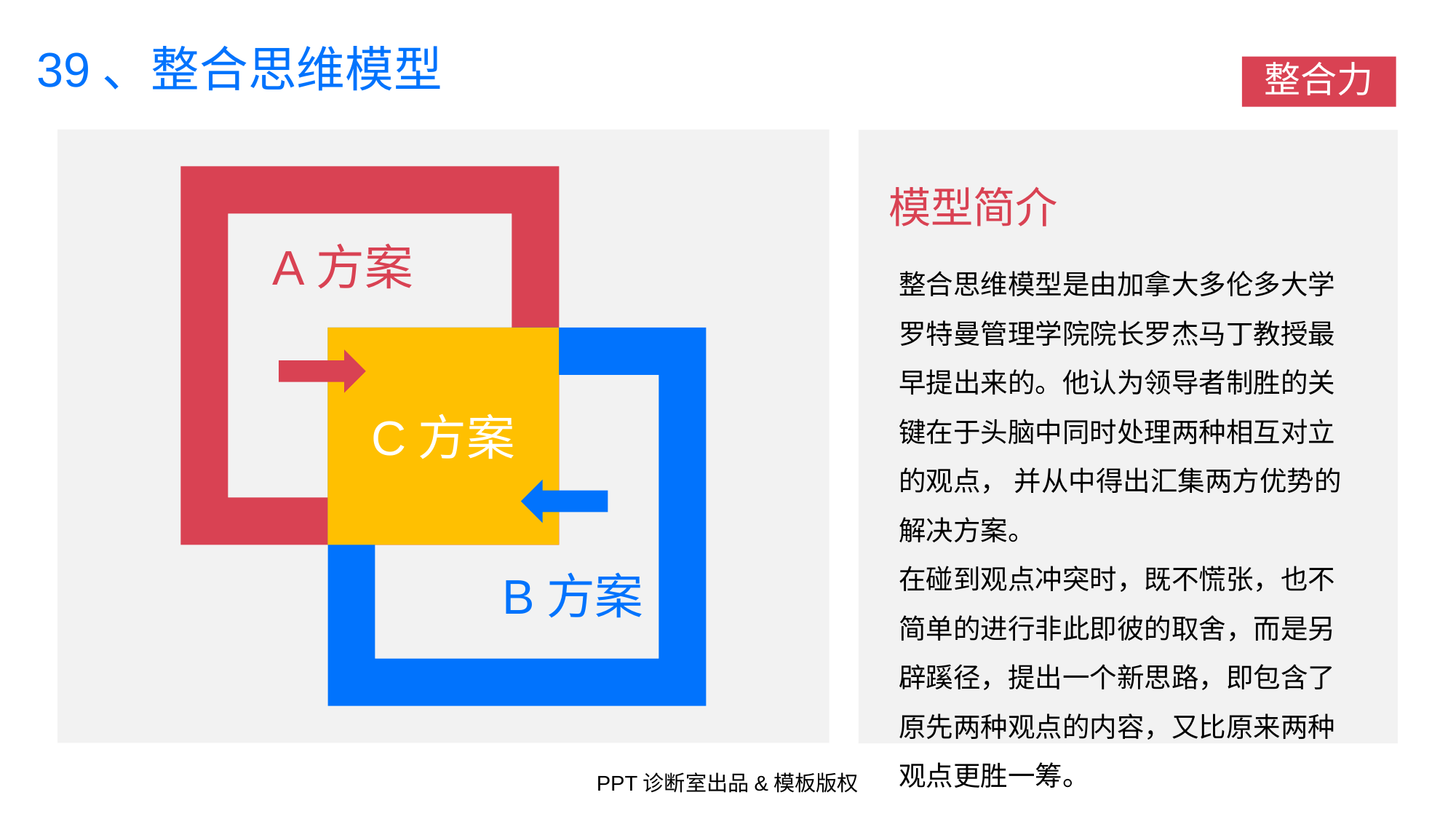

39、整合思维模型
整合力

模型简介
整合思维模型是由加拿大多伦多大学罗特曼管理学院院长罗杰马丁教授最早提出来的。他认为领导者制胜的关键在于头脑中同时处理两种相互对立的观点， 并从中得出汇集两方优势的解决方案。
在碰到观点冲突时，既不慌张，也不简单的进行非此即彼的取舍，而是另辟蹊径，提出一个新思路，即包含了原先两种观点的内容，又比原来两种观点更胜一筹。
A方案

C方案

B方案
PPT诊断室出品&模板版权